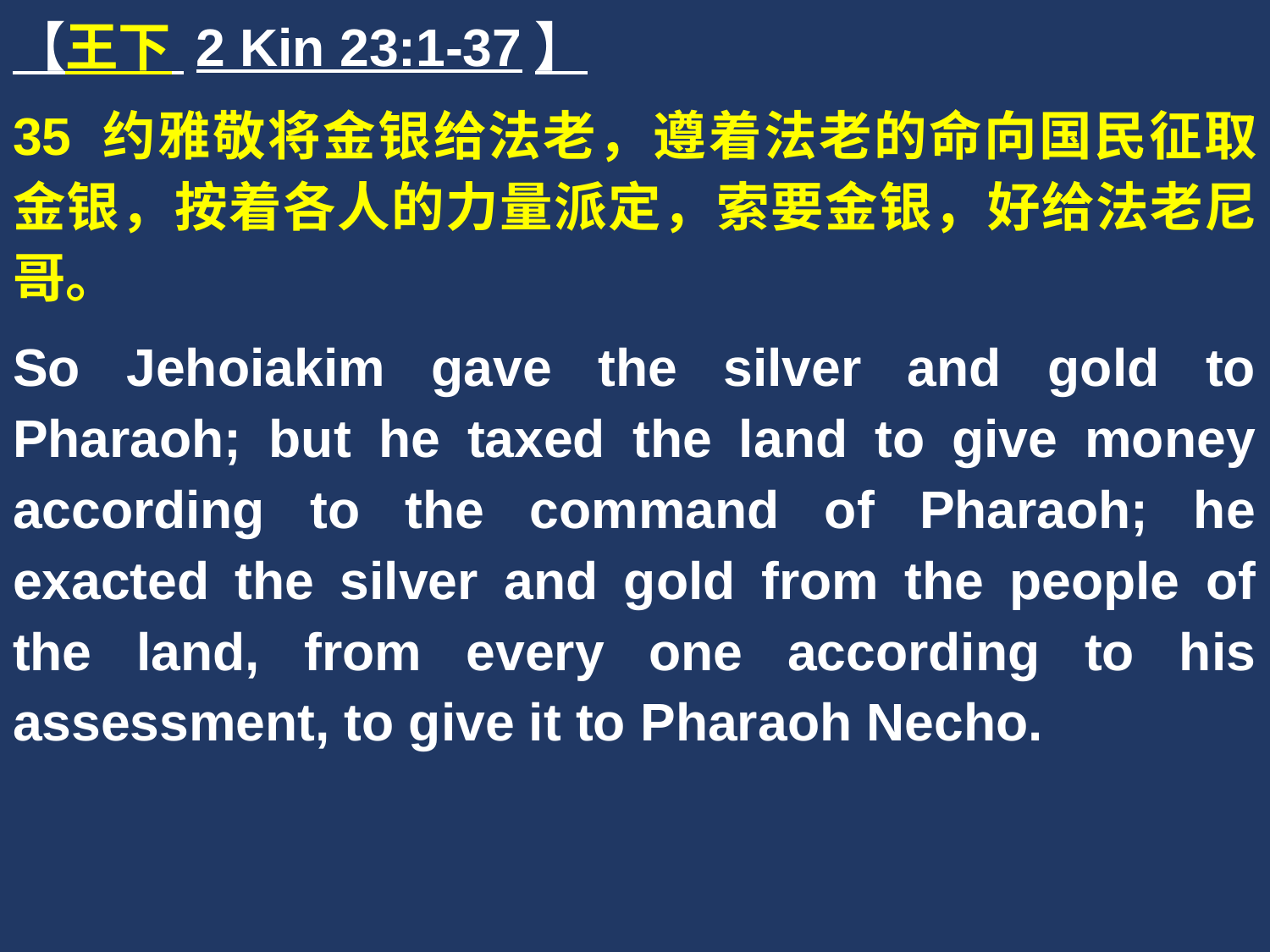

【王下 2 Kin 23:1-37】
35 约雅敬将金银给法老，遵着法老的命向国民征取金银，按着各人的力量派定，索要金银，好给法老尼哥。
So Jehoiakim gave the silver and gold to Pharaoh; but he taxed the land to give money according to the command of Pharaoh; he exacted the silver and gold from the people of the land, from every one according to his assessment, to give it to Pharaoh Necho.